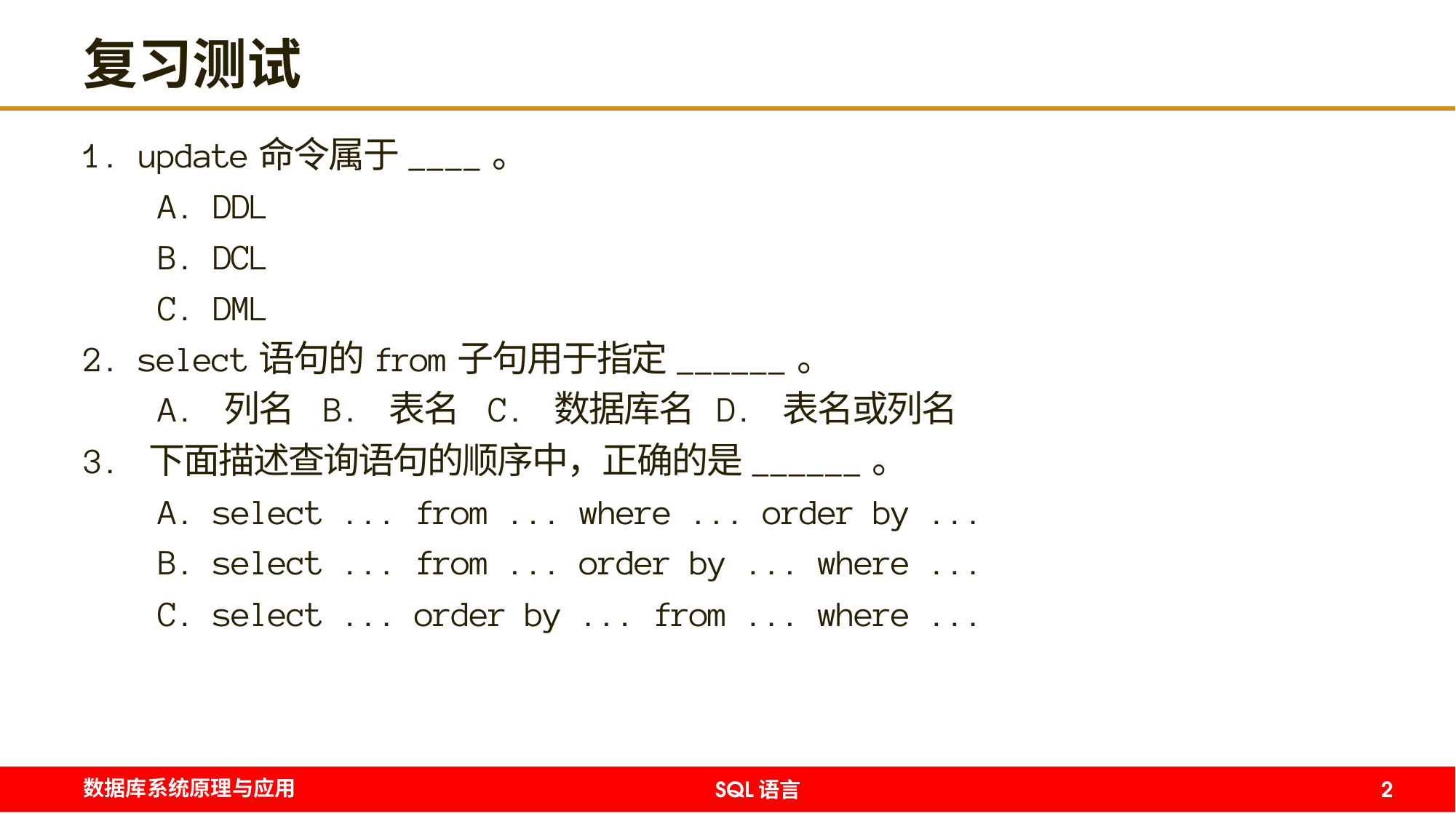

# 复习测试
1. update命令属于____。
    A. DDL
    B. DCL
    C. DML
2. select语句的from子句用于指定______。
    A. 列名   B. 表名   C. 数据库名  D. 表名或列名
3. 下面描述查询语句的顺序中，正确的是______。
    A. select ... from ... where ... order by ...
    B. select ... from ... order by ... where ...
    C. select ... order by ... from ... where ...